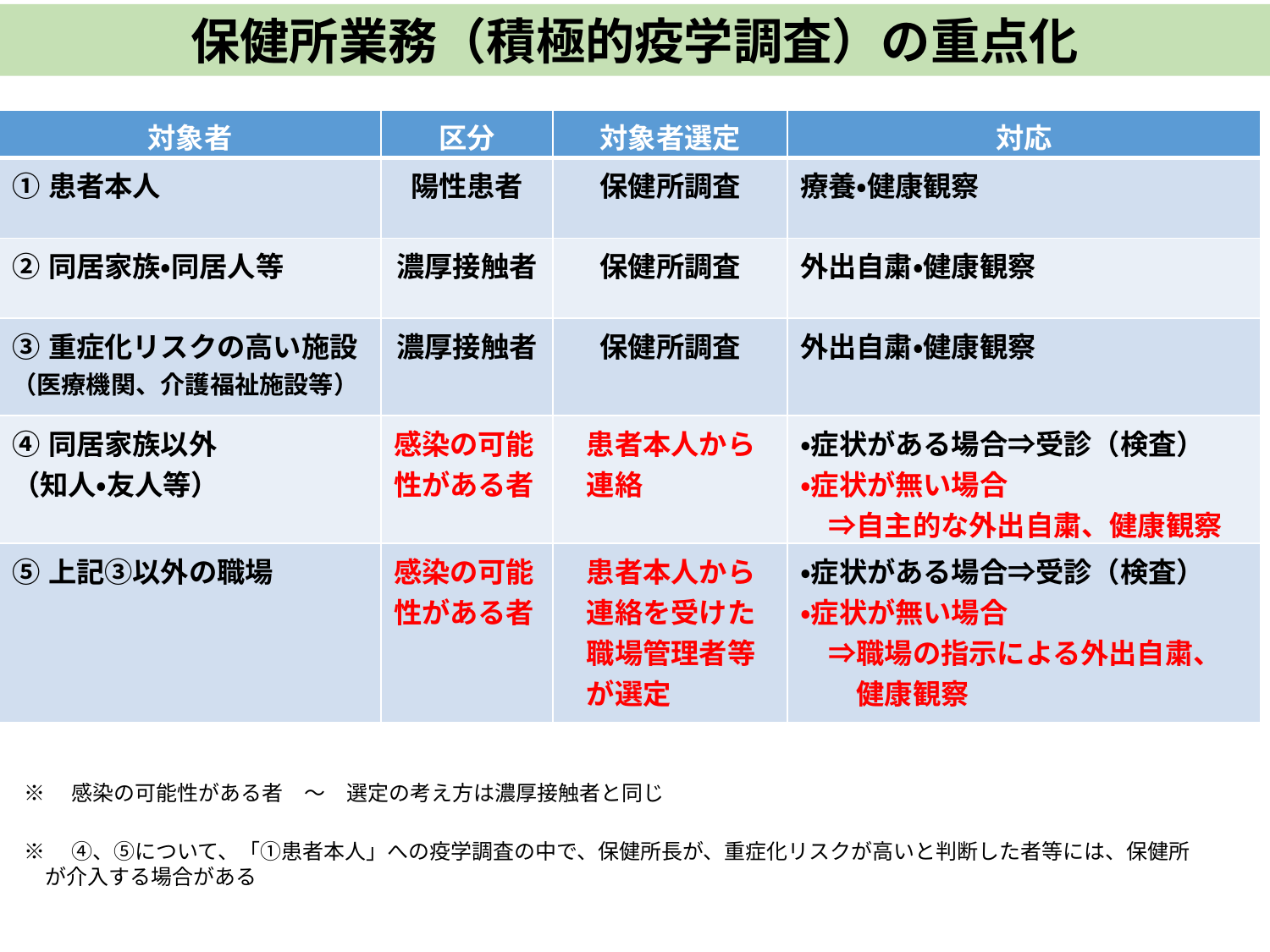

保健所業務（積極的疫学調査）の重点化
| 対象者 | 区分 | 対象者選定 | 対応 |
| --- | --- | --- | --- |
| ①患者本人 | 陽性患者 | 保健所調査 | 療養・健康観察 |
| ②同居家族・同居人等 | 濃厚接触者 | 保健所調査 | 外出自粛・健康観察 |
| ③重症化リスクの高い施設 （医療機関、介護福祉施設等） | 濃厚接触者 | 保健所調査 | 外出自粛・健康観察 |
| ④同居家族以外 （知人・友人等） | 感染の可能性がある者 | 患者本人から 連絡 | ・症状がある場合⇒受診（検査） ・症状が無い場合 　⇒自主的な外出自粛、健康観察 |
| ⑤上記③以外の職場 | 感染の可能性がある者 | 患者本人から 連絡を受けた 職場管理者等 が選定 | ・症状がある場合⇒受診（検査） ・症状が無い場合 　⇒職場の指示による外出自粛、 　　健康観察 |
※　感染の可能性がある者　～　選定の考え方は濃厚接触者と同じ
※　④、⑤について、「①患者本人」への疫学調査の中で、保健所長が、重症化リスクが高いと判断した者等には、保健所
　が介入する場合がある